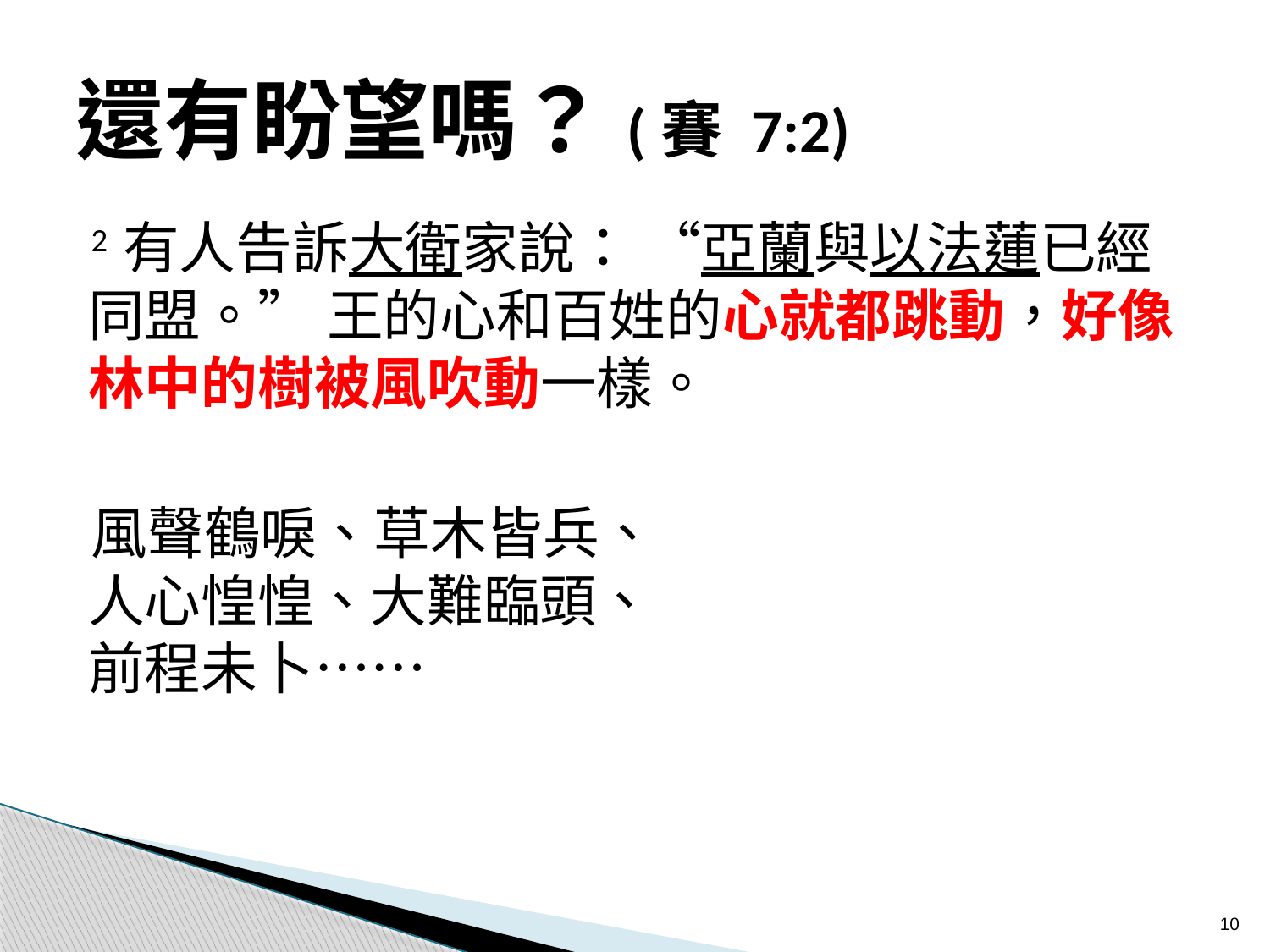

# 還有盼望嗎？(賽 7:2)
2 有人告訴大衛家說： “亞蘭與以法蓮已經同盟。” 王的心和百姓的心就都跳動，好像林中的樹被風吹動一樣。

風聲鶴唳、草木皆兵、
人心惶惶、大難臨頭、
前程未卜……
10